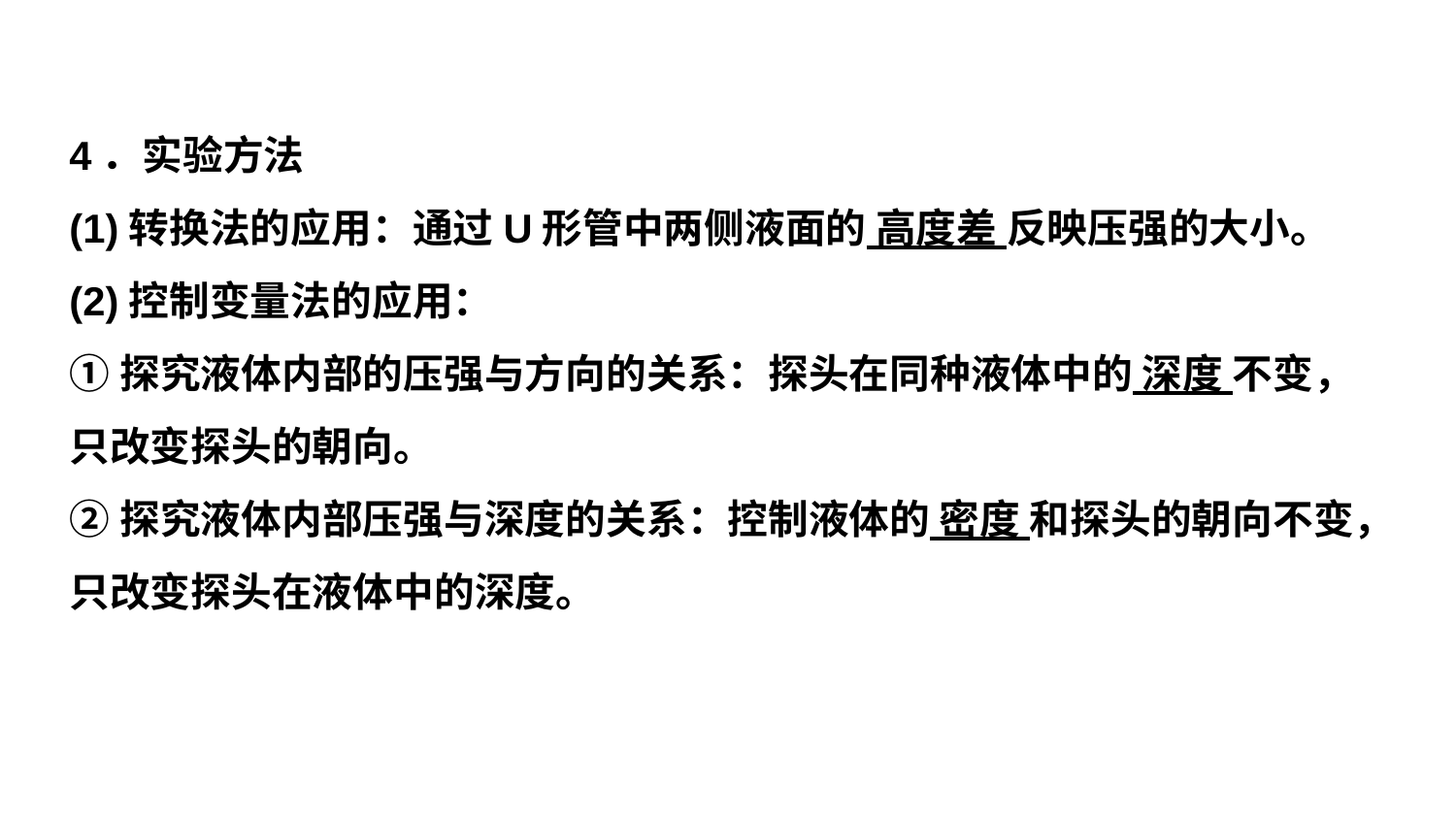

4．实验方法
(1)转换法的应用：通过U形管中两侧液面的 高度差 反映压强的大小。
(2)控制变量法的应用：
①探究液体内部的压强与方向的关系：探头在同种液体中的 深度 不变，只改变探头的朝向。
②探究液体内部压强与深度的关系：控制液体的 密度 和探头的朝向不变，只改变探头在液体中的深度。